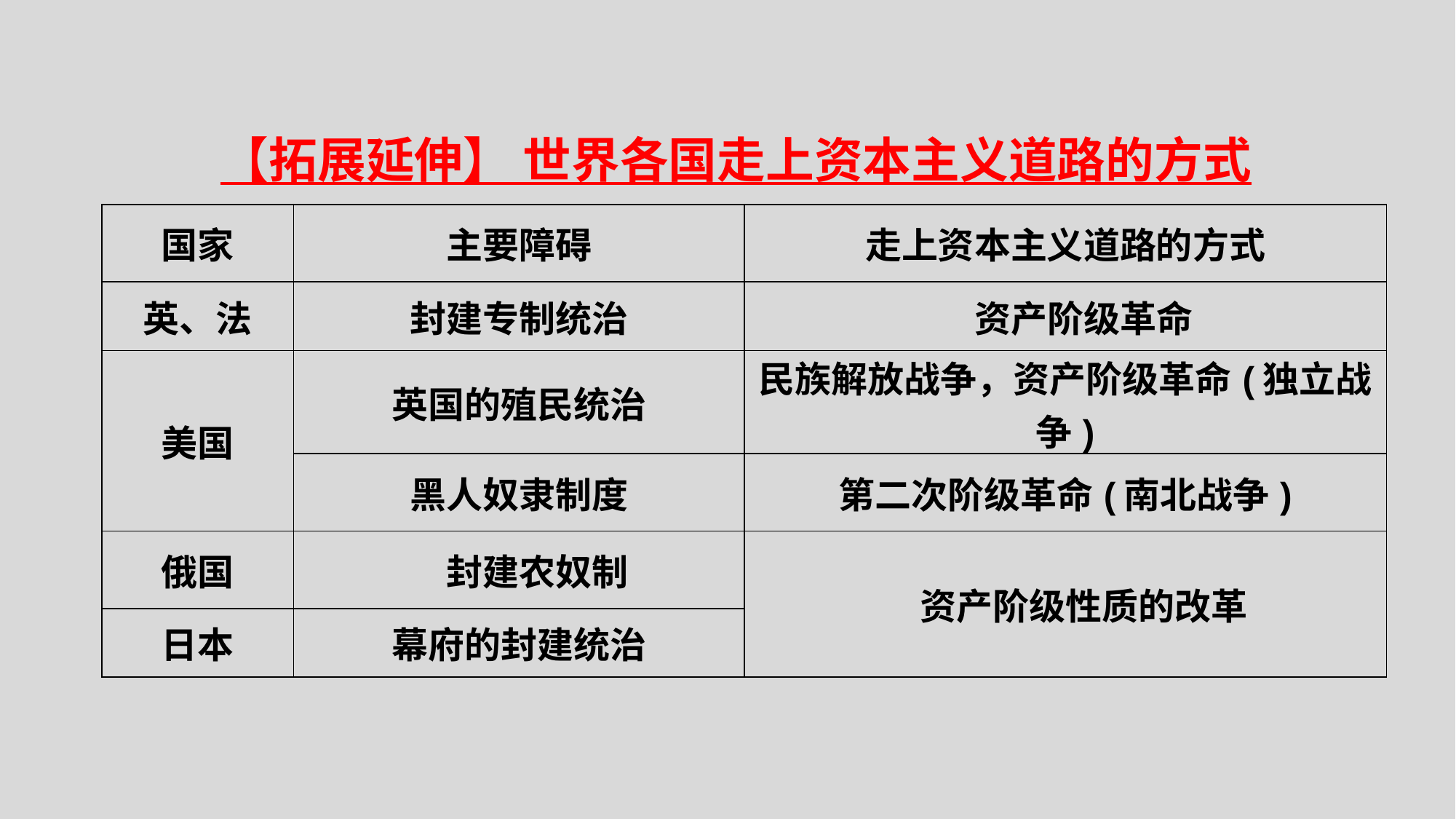

【拓展延伸】 世界各国走上资本主义道路的方式
| 国家 | 主要障碍 | 走上资本主义道路的方式 |
| --- | --- | --- |
| 英、法 | 封建专制统治 | 资产阶级革命 |
| 美国 | 英国的殖民统治 | 民族解放战争，资产阶级革命(独立战争) |
|  | 黑人奴隶制度 | 第二次阶级革命(南北战争) |
| 俄国 | 封建农奴制 | 资产阶级性质的改革 |
| 日本 | 幕府的封建统治 |  |